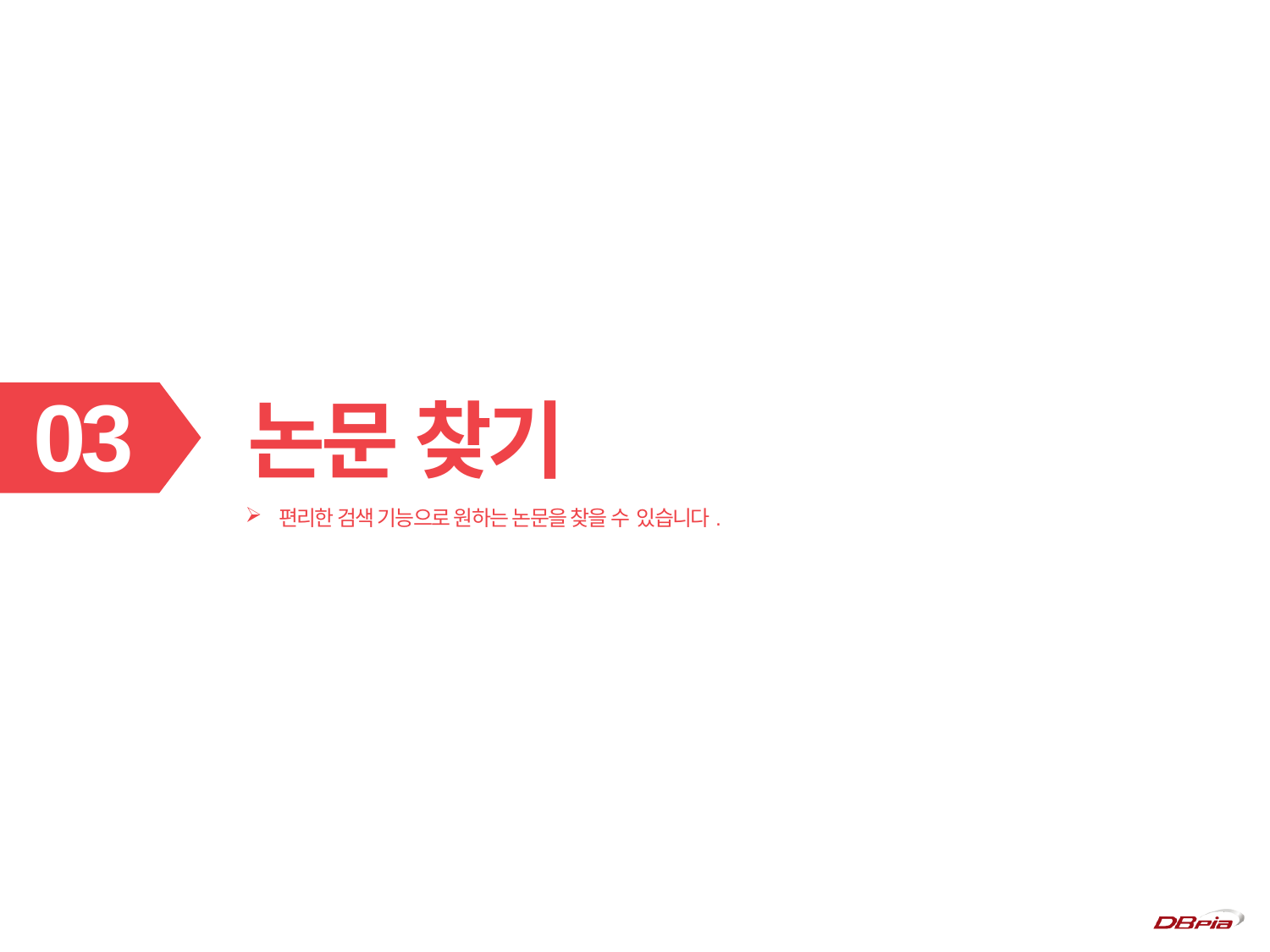

03
논문 찾기
 편리한 검색 기능으로 원하는 논문을 찾을 수 있습니다.